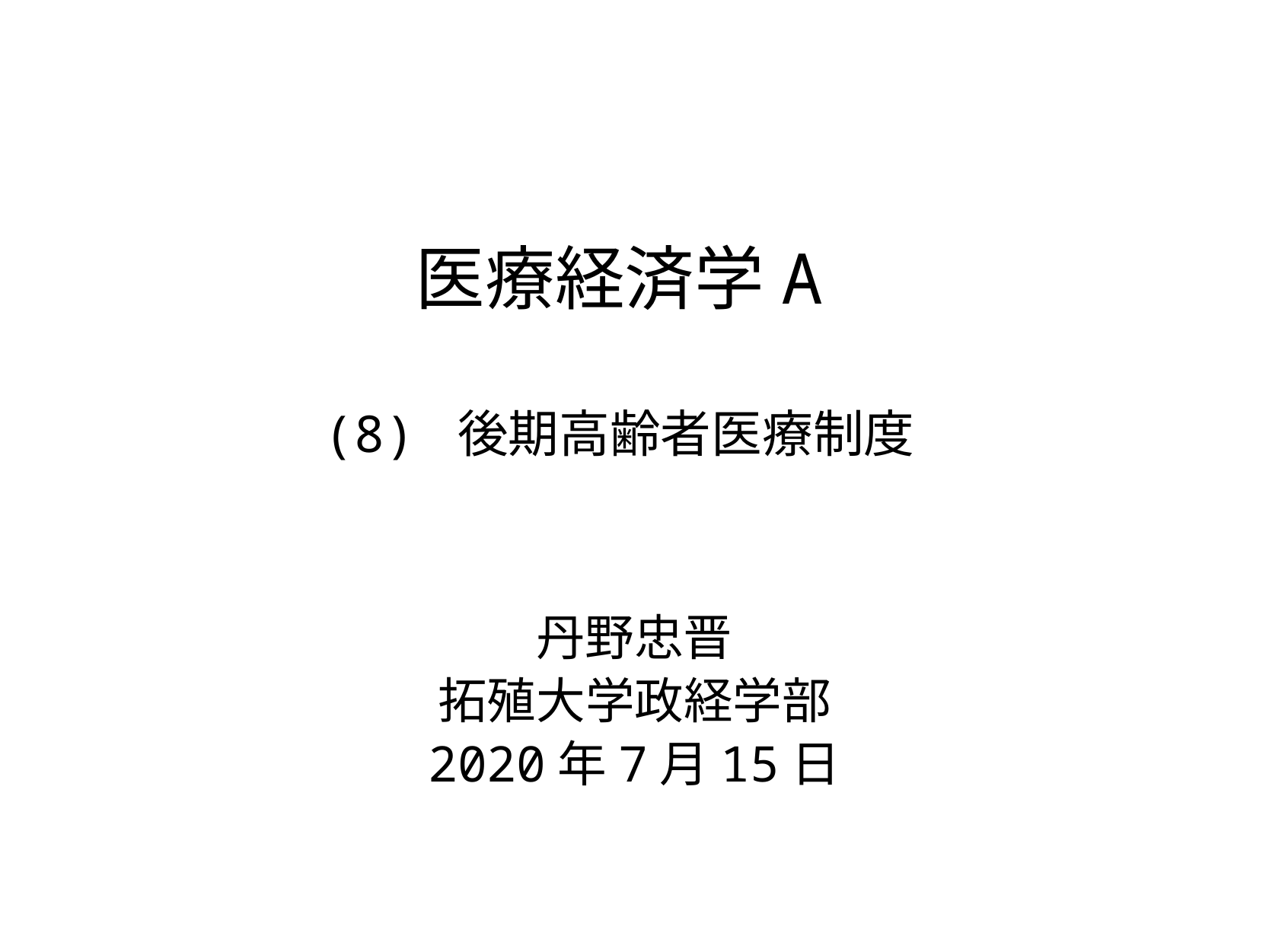

# 医療経済学A (8) 後期高齢者医療制度

丹野忠晋
拓殖大学政経学部
2020年7月15日